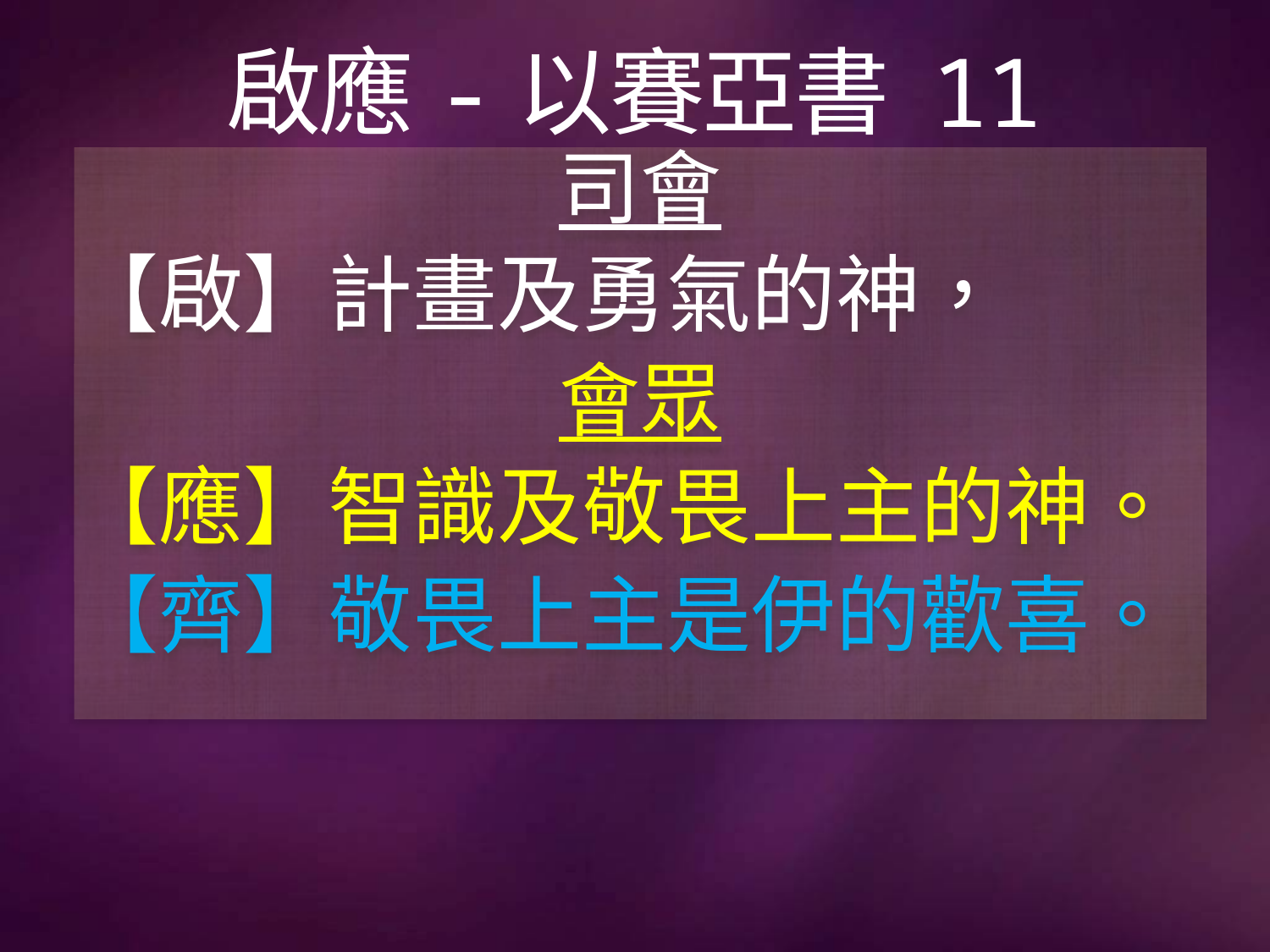

# 啟應-以賽亞書 11
司會
【啟】計畫及勇氣的神，
會眾
【應】智識及敬畏上主的神。
【齊】敬畏上主是伊的歡喜。